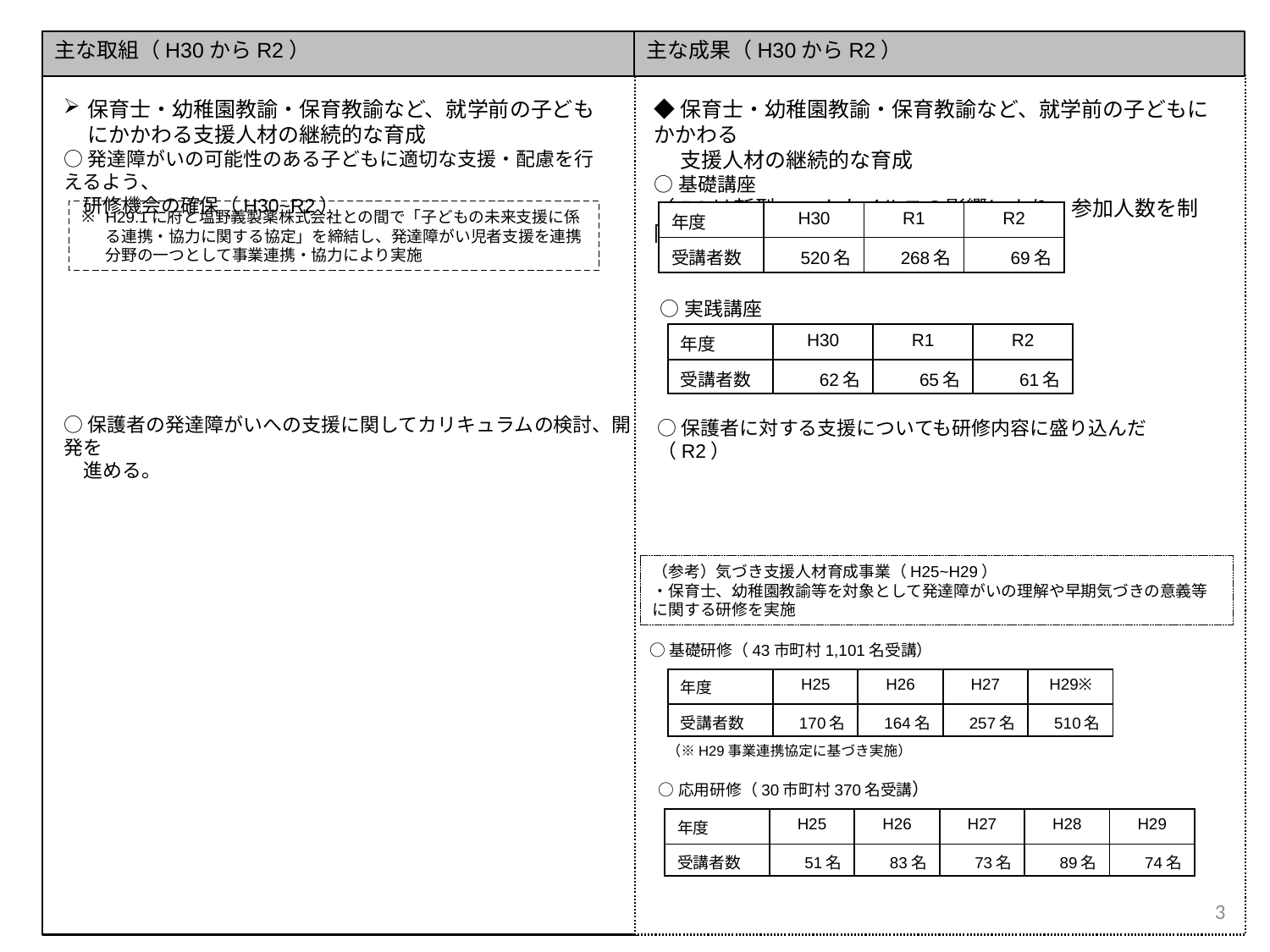

主な取組（H30からR2）
主な成果（H30からR2）

保育士・幼稚園教諭・保育教諭など、就学前の子どもにかかわる支援人材の継続的な育成
○発達障がいの可能性のある子どもに適切な支援・配慮を行えるよう、
　研修機会の確保（H30~R2）
◆保育士・幼稚園教諭・保育教諭など、就学前の子どもにかかわる
　 支援人材の継続的な育成
○基礎講座
（R2は新型コロナウイルスの影響により、参加人数を制限）

H29.1に府と塩野義製薬株式会社との間で「子どもの未来支援に係る連携・協力に関する協定」を締結し、発達障がい児者支援を連携分野の一つとして事業連携・協力により実施
| 年度 | H30 | R1 | R2 |
| --- | --- | --- | --- |
| 受講者数 | 520名 | 268名 | 69名 |
○実践講座
| 年度 | H30 | R1 | R2 |
| --- | --- | --- | --- |
| 受講者数 | 62名 | 65名 | 61名 |

○保護者の発達障がいへの支援に関してカリキュラムの検討、開発を
　進める。
○保護者に対する支援についても研修内容に盛り込んだ（R2）

（参考）気づき支援人材育成事業（H25~H29）
・保育士、幼稚園教諭等を対象として発達障がいの理解や早期気づきの意義等に関する研修を実施
○基礎研修（43市町村1,101名受講）
| 年度 | H25 | H26 | H27 | H29※ |
| --- | --- | --- | --- | --- |
| 受講者数 | 170名 | 164名 | 257名 | 510名 |
（※H29事業連携協定に基づき実施）
○応用研修（30市町村370名受講）

| 年度 | H25 | H26 | H27 | H28 | H29 |
| --- | --- | --- | --- | --- | --- |
| 受講者数 | 51名 | 83名 | 73名 | 89名 | 74名 |
3